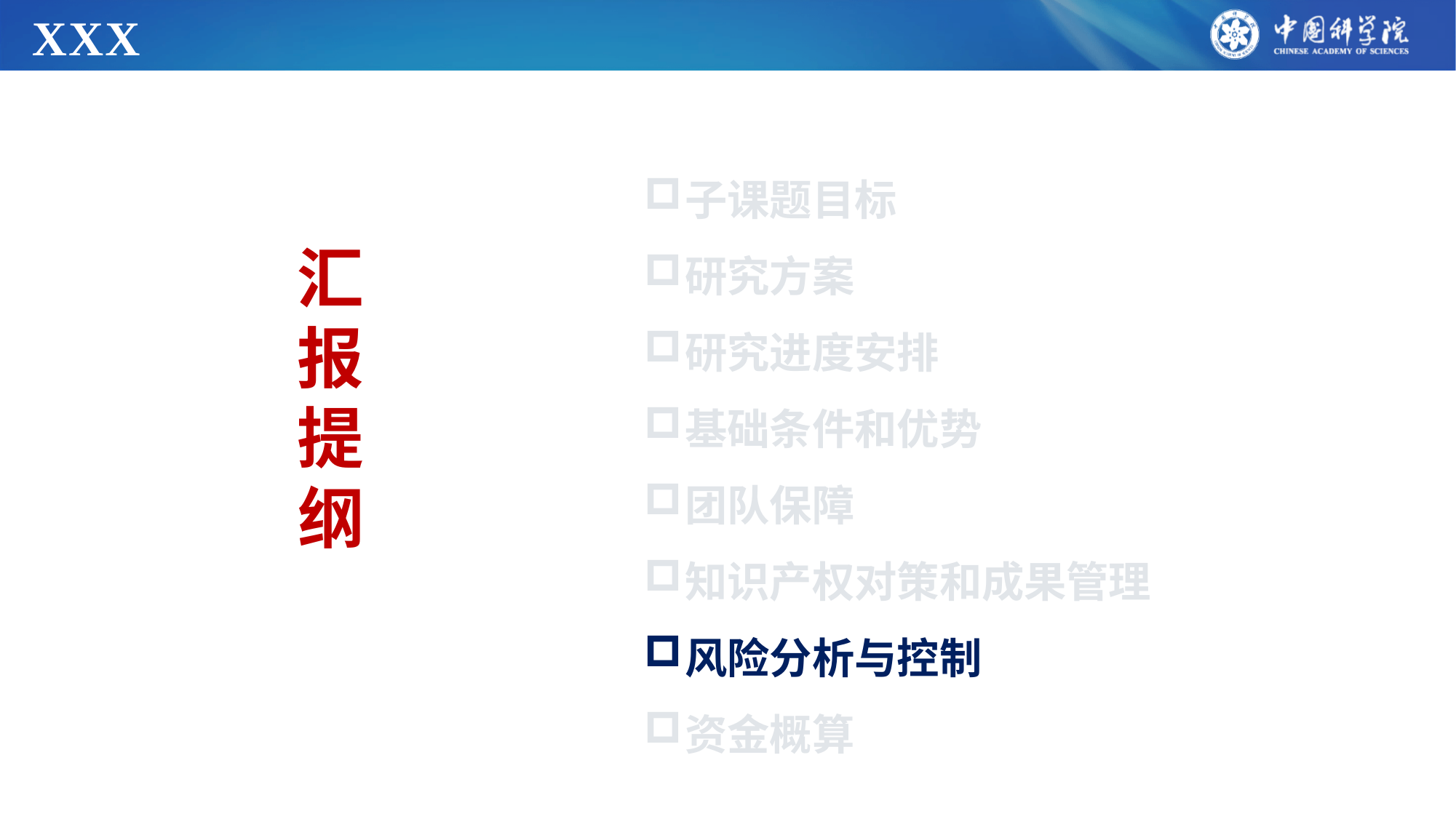

XXX
子课题目标
研究方案
研究进度安排
基础条件和优势
团队保障
知识产权对策和成果管理
风险分析与控制
资金概算
汇报提纲